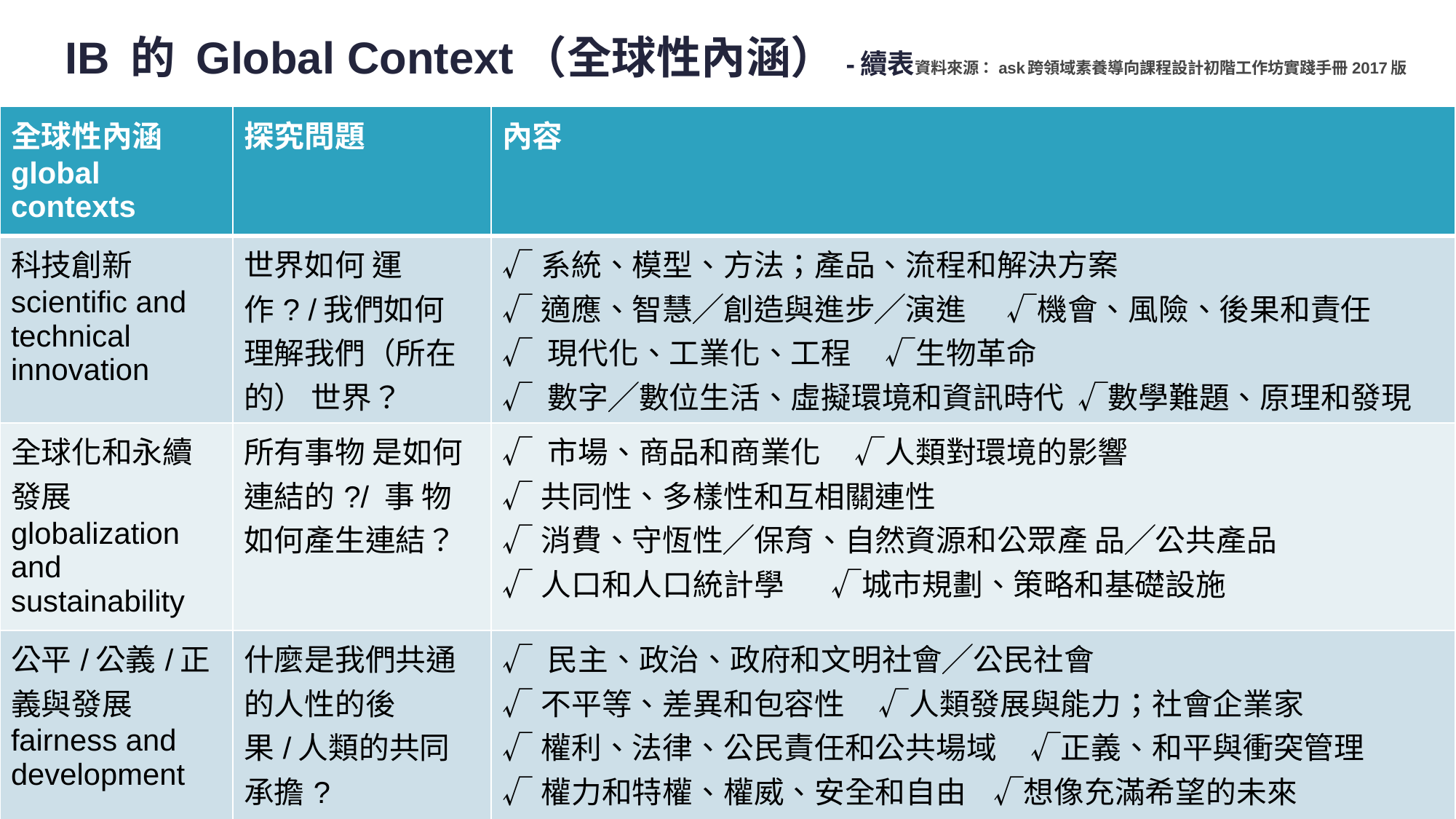

# IB 的 Global Context（全球性內涵）-續表資料來源：ask跨領域素養導向課程設計初階工作坊實踐手冊2017版
| 全球性內涵 global contexts | 探究問題 | 內容 |
| --- | --- | --- |
| 科技創新 scientific and technical innovation | 世界如何 運作? /我們如何 理解我們（所在的） 世界？ | √系統、模型、方法；產品、流程和解決方案 √適應、智慧╱創造與進步╱演進 √機會、風險、後果和責任 √ 現代化、工業化、工程 √生物革命 √ 數字╱數位生活、虛擬環境和資訊時代 √數學難題、原理和發現 |
| 全球化和永續 發展 globalization and sustainability | 所有事物 是如何連結的?/ 事 物如何產生連結？ | √ 市場、商品和商業化 √人類對環境的影響 √共同性、多樣性和互相關連性 √消費、守恆性╱保育、自然資源和公眾產 品╱公共產品 √人口和人口統計學 √城市規劃、策略和基礎設施 |
| 公平/公義/正 義與發展 fairness and development | 什麼是我們共通的人性的後果/人類的共同承擔? | √ 民主、政治、政府和文明社會╱公民社會 √不平等、差異和包容性 √人類發展與能力；社會企業家 √權利、法律、公民責任和公共場域 √正義、和平與衝突管理 √權力和特權、權威、安全和自由 √想像充滿希望的未來 |
46